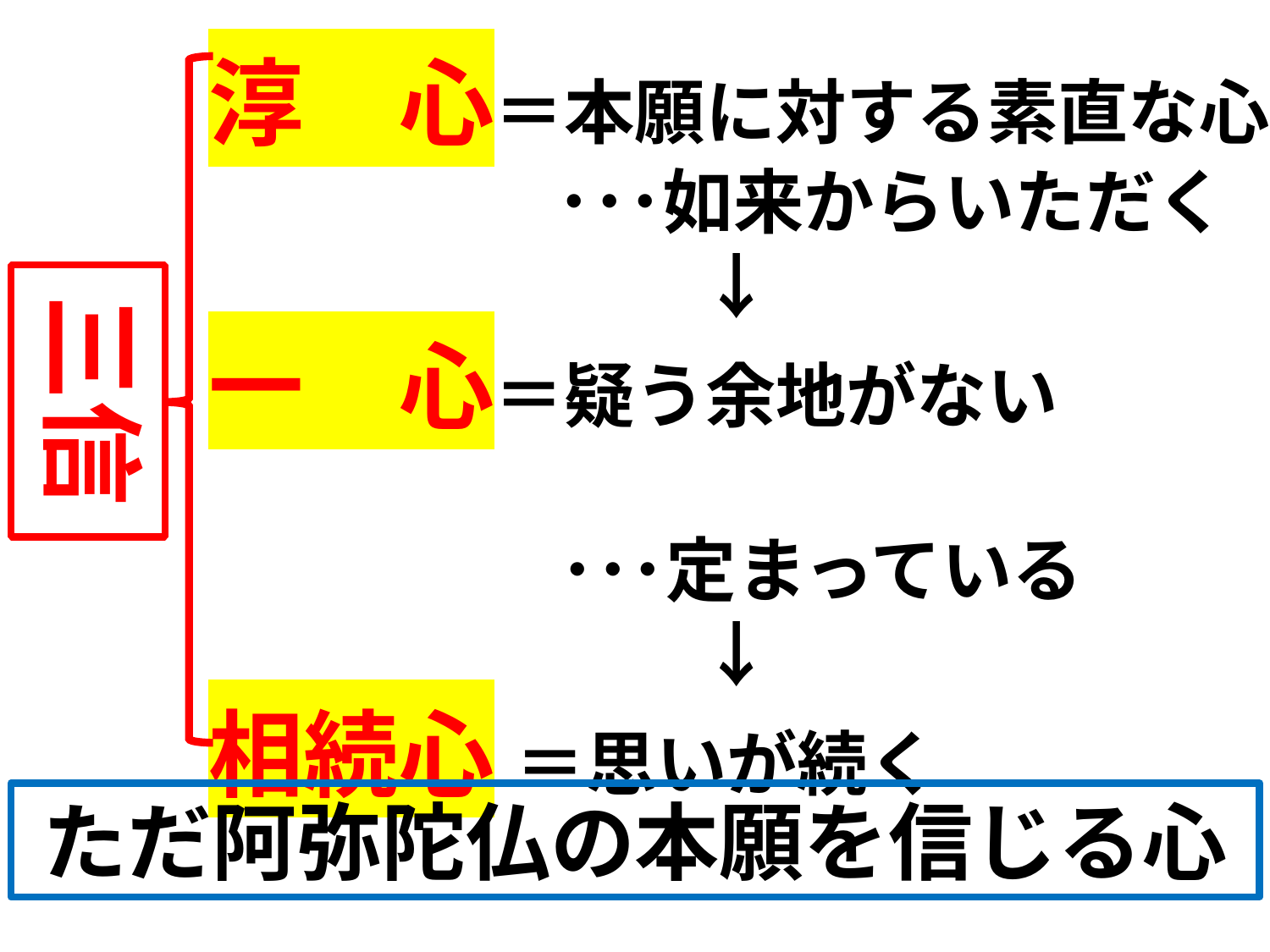

淳一心＝本願に対する素直な心
　　　　･･･如来からいただく
　　　　　　　↓
一一心＝疑う余地がない
　　･･･定まっている
　　　　　　　↓
相続心 ＝思いが続く

三信
ただ阿弥陀仏の本願を信じる心